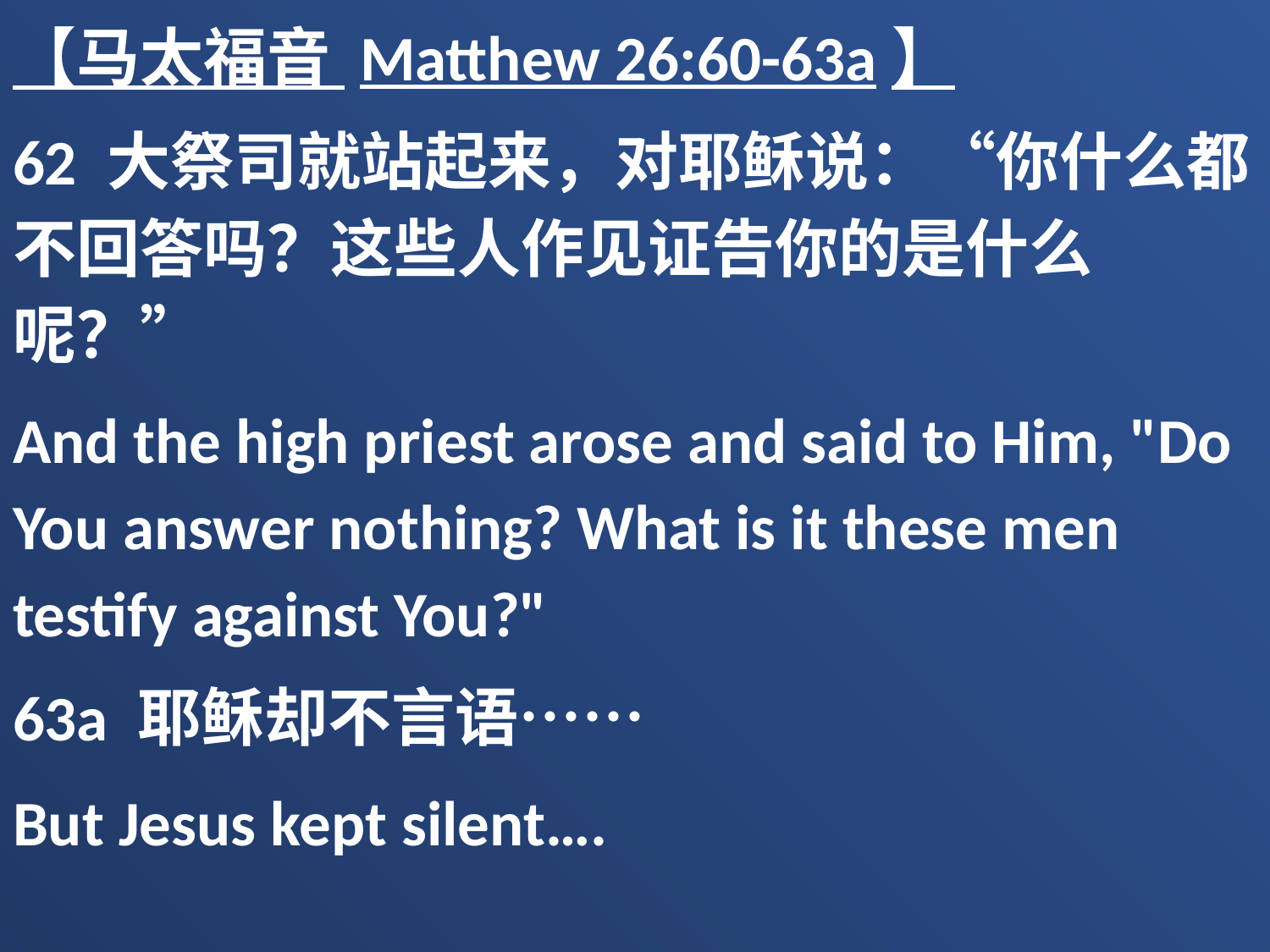

【马太福音 Matthew 26:60-63a】
62 大祭司就站起来，对耶稣说：“你什么都不回答吗？这些人作见证告你的是什么呢？”
And the high priest arose and said to Him, "Do You answer nothing? What is it these men testify against You?"
63a 耶稣却不言语……
But Jesus kept silent….